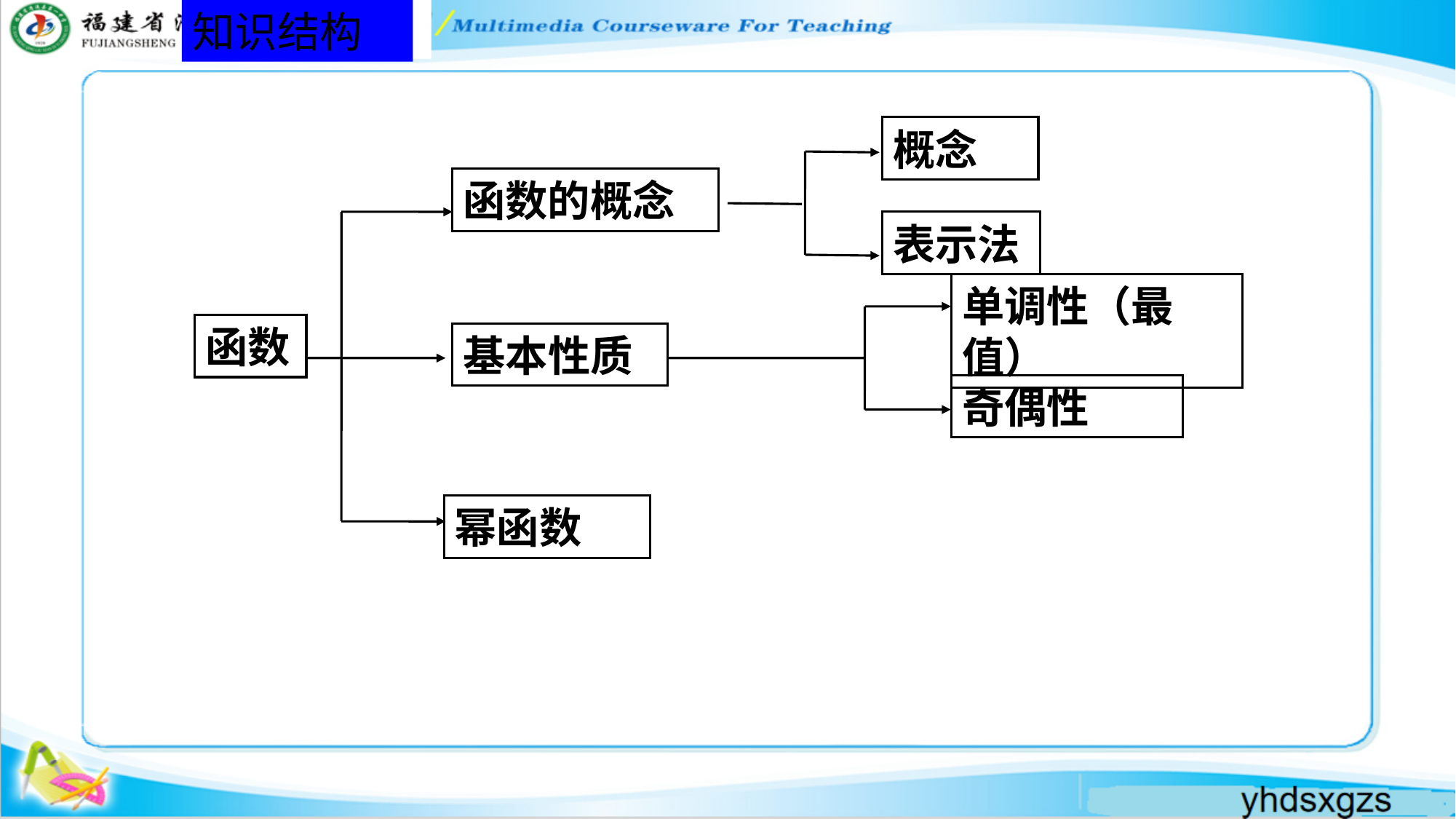

知识结构
概念

函数的概念

表示法
单调性（最值）

函数
基本性质
奇偶性
幂函数